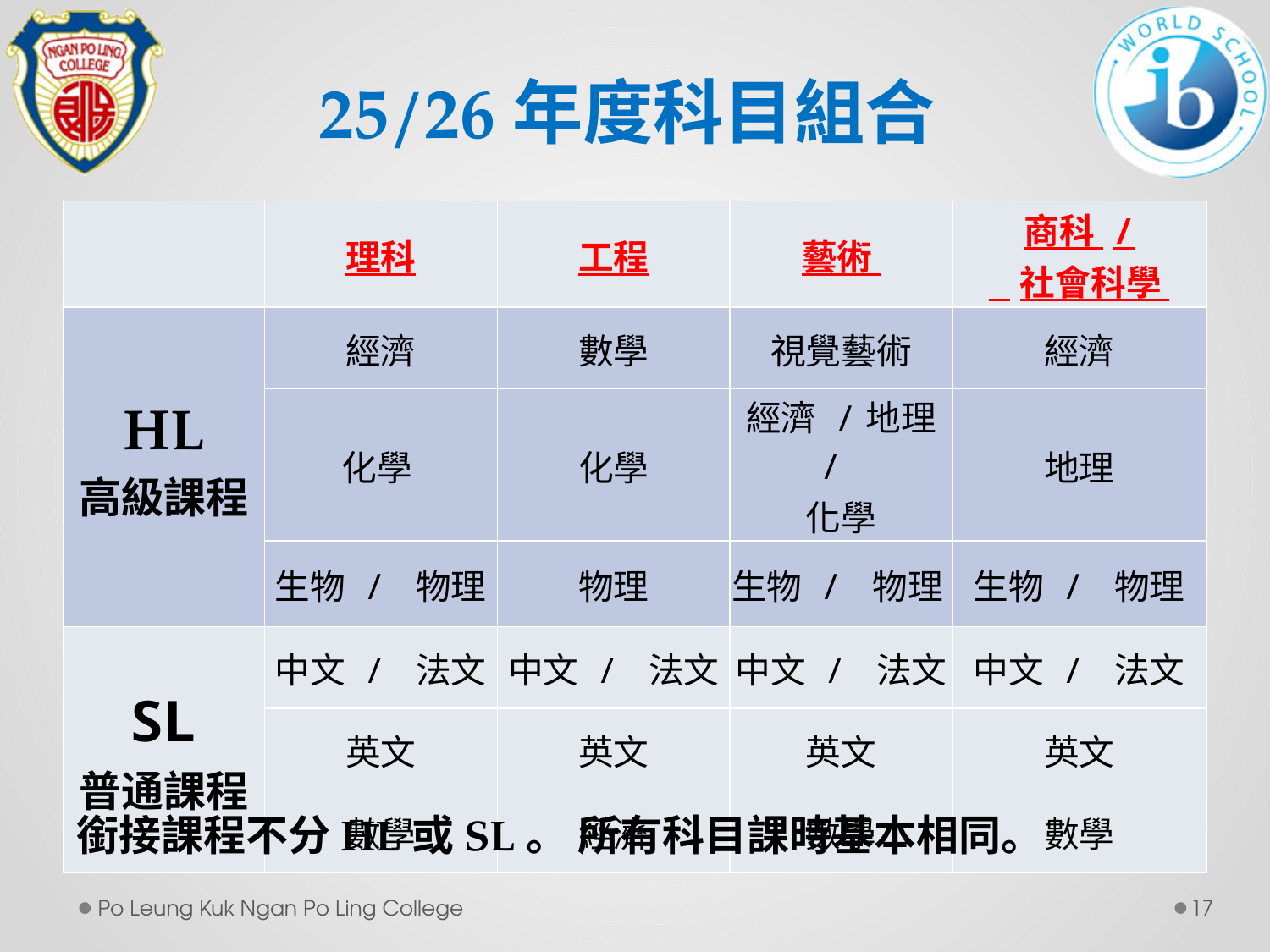

# 25/26年度科目組合
|  | 理科 | 工程 | 藝術 | 商科 / 社會科學 |
| --- | --- | --- | --- | --- |
| HL 高級課程 | 經濟 | 數學 | 視覺藝術 | 經濟 |
|  | 化學 | 化學 | 經濟 /地理 / 化學 | 地理 |
|  | 生物 / 物理 | 物理 | 生物 / 物理 | 生物 / 物理 |
| SL 普通課程 | 中文 / 法文 | 中文 / 法文 | 中文 / 法文 | 中文 / 法文 |
|  | 英文 | 英文 | 英文 | 英文 |
|  | 數學 | 經濟 | 數學 | 數學 |
銜接課程不分HL或SL。 所有科目課時基本相同。
Po Leung Kuk Ngan Po Ling College
17